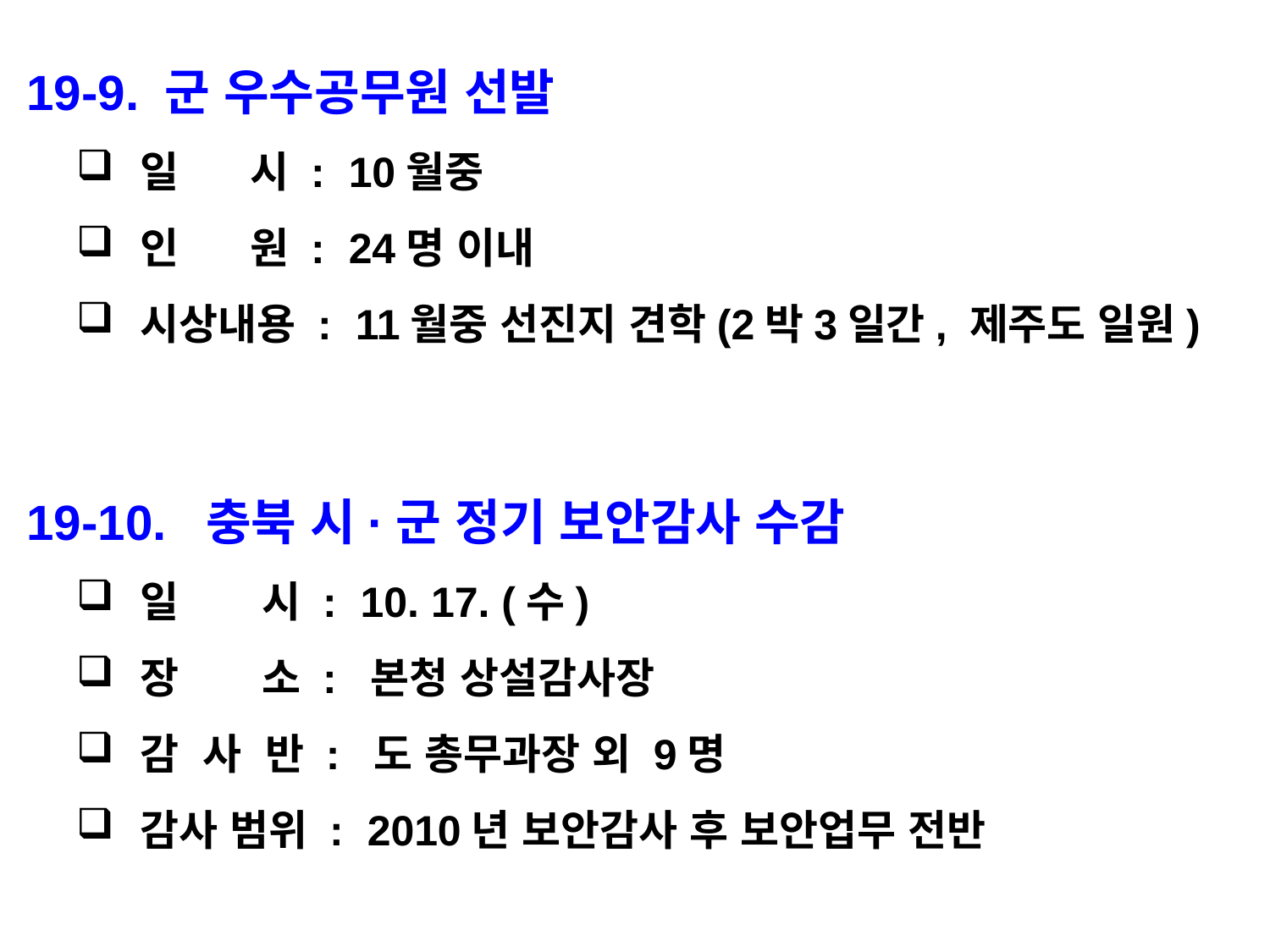

19-9. 군 우수공무원 선발
일      시 :  10월중
인      원 :  24명 이내
시상내용 :  11월중 선진지 견학(2박3일간, 제주도 일원)

 19-10.  충북 시·군 정기 보안감사 수감
일       시 :  10. 17. (수)
장       소 :  본청 상설감사장
감  사  반 :  도 총무과장 외 9명
감사 범위 :  2010년 보안감사 후 보안업무 전반